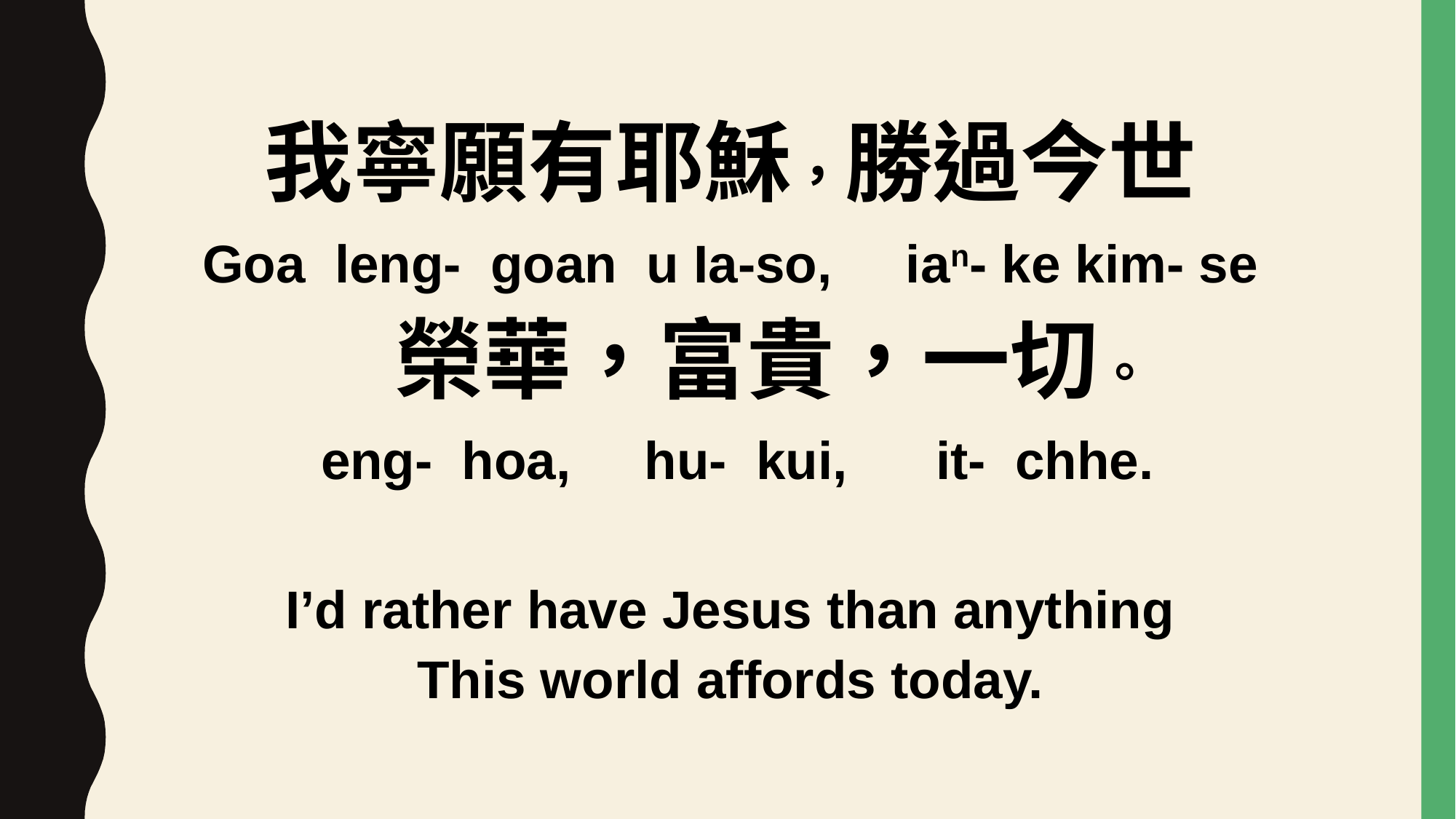

我寧願有耶穌，勝過今世
Goa  leng-  goan  u Ia-so,     ian- ke kim- se
     榮華，富貴，一切。
 eng-  hoa,     hu-  kui,      it-  chhe.

I’d rather have Jesus than anything
This world affords today.